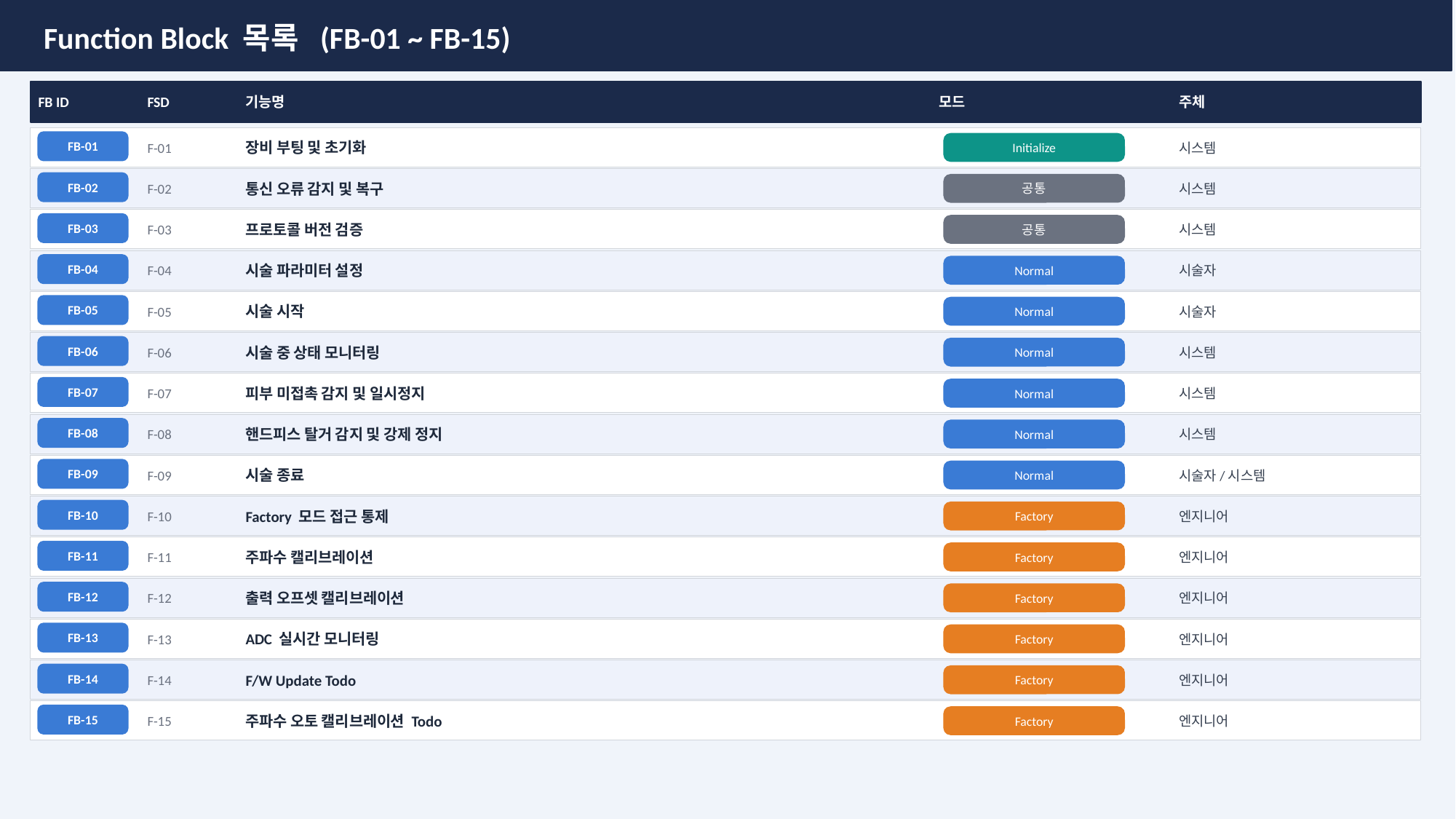

Function Block 목록  (FB-01 ~ FB-15)

FB ID
FSD
기능명
모드
주체

F-01
장비 부팅 및 초기화
시스템

FB-01

Initialize

F-02
통신 오류 감지 및 복구
시스템

FB-02

공통

F-03
프로토콜 버전 검증
시스템

FB-03

공통

F-04
시술 파라미터 설정
시술자

FB-04

Normal

F-05
시술 시작
시술자

FB-05

Normal

F-06
시술 중 상태 모니터링
시스템

FB-06

Normal

F-07
피부 미접촉 감지 및 일시정지
시스템

FB-07

Normal

F-08
핸드피스 탈거 감지 및 강제 정지
시스템

FB-08

Normal

F-09
시술 종료
시술자/시스템

FB-09

Normal

F-10
Factory 모드 접근 통제
엔지니어

FB-10

Factory

F-11
주파수 캘리브레이션
엔지니어

FB-11

Factory

F-12
출력 오프셋 캘리브레이션
엔지니어

FB-12

Factory

F-13
ADC 실시간 모니터링
엔지니어

FB-13

Factory

F-14
F/W Update Todo
엔지니어

FB-14

Factory

F-15
주파수 오토 캘리브레이션 Todo
엔지니어

FB-15

Factory